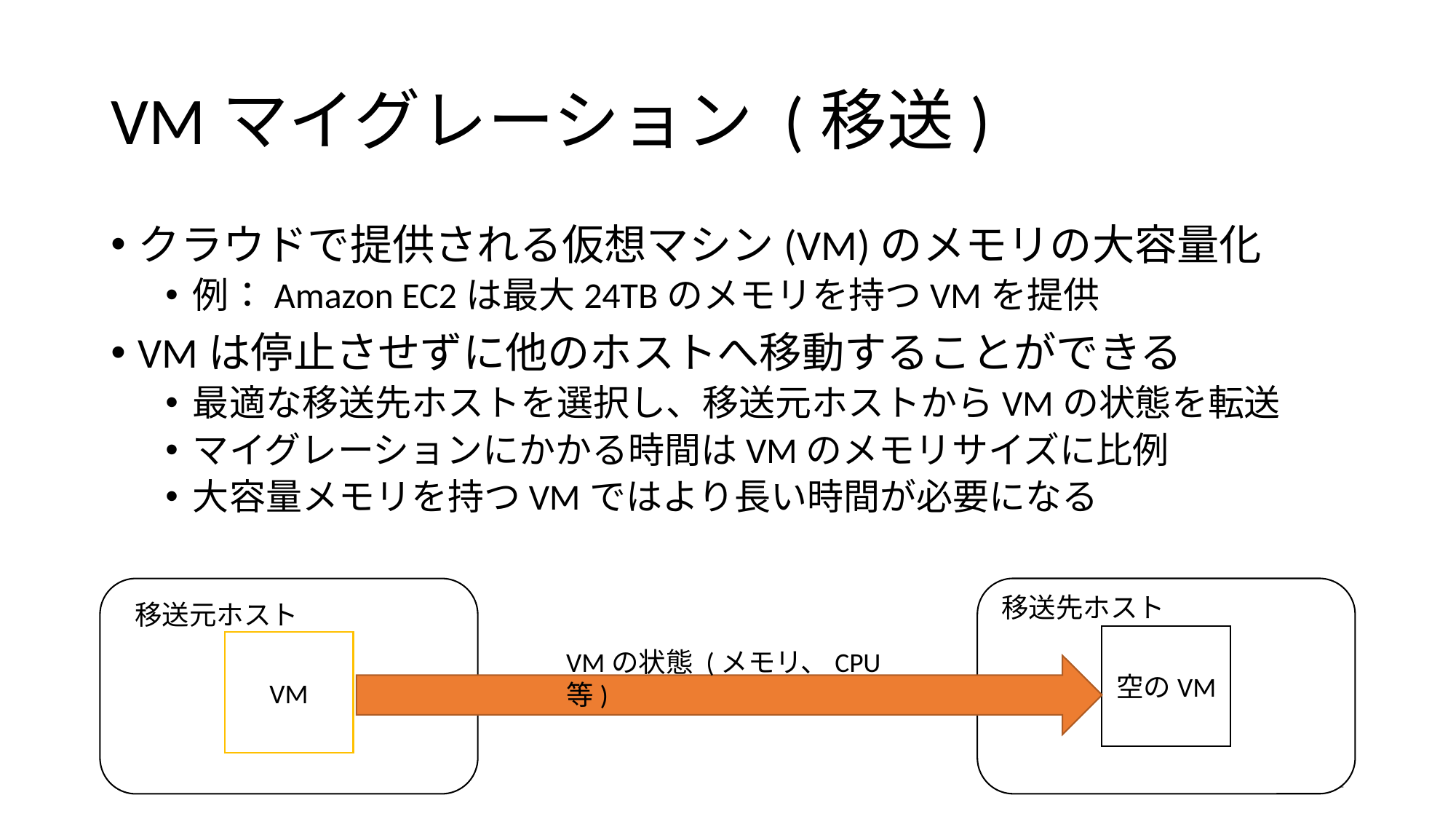

# VMマイグレーション (移送)
クラウドで提供される仮想マシン(VM)のメモリの大容量化
例：Amazon EC2は最大24TBのメモリを持つVMを提供
VMは停止させずに他のホストへ移動することができる
最適な移送先ホストを選択し、移送元ホストからVMの状態を転送
マイグレーションにかかる時間はVMのメモリサイズに比例
大容量メモリを持つVMではより長い時間が必要になる

移送先ホスト
移送元ホスト
空のVM
VM
VMの状態 (メモリ、CPU等)

2